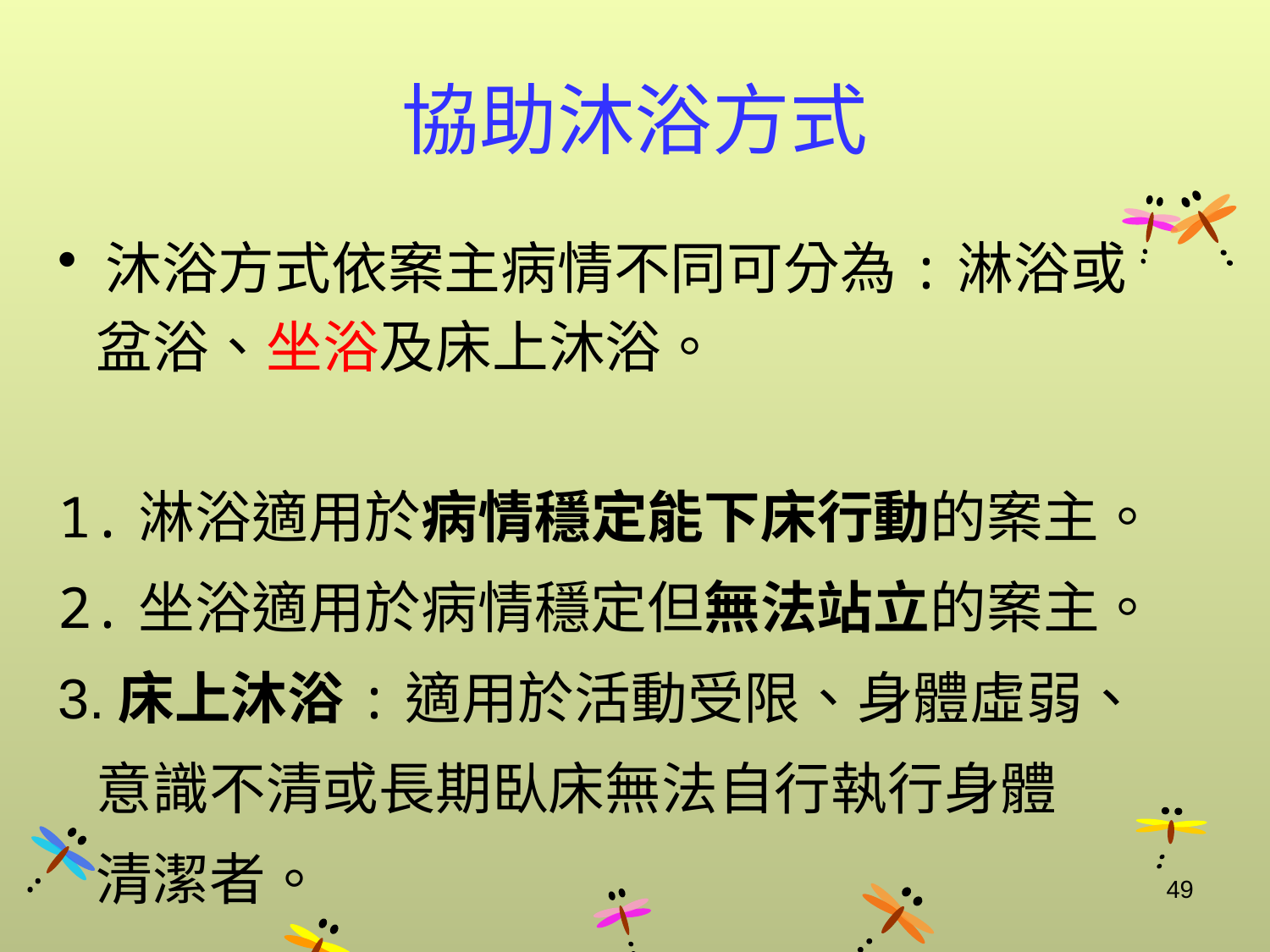

# 協助沐浴方式
沐浴方式依案主病情不同可分為:淋浴或
  盆浴、坐浴及床上沐浴。

1.淋浴適用於病情穩定能下床行動的案主。
2.坐浴適用於病情穩定但無法站立的案主。
3.床上沐浴:適用於活動受限、身體虛弱、
  意識不清或長期臥床無法自行執行身體
  清潔者。

49